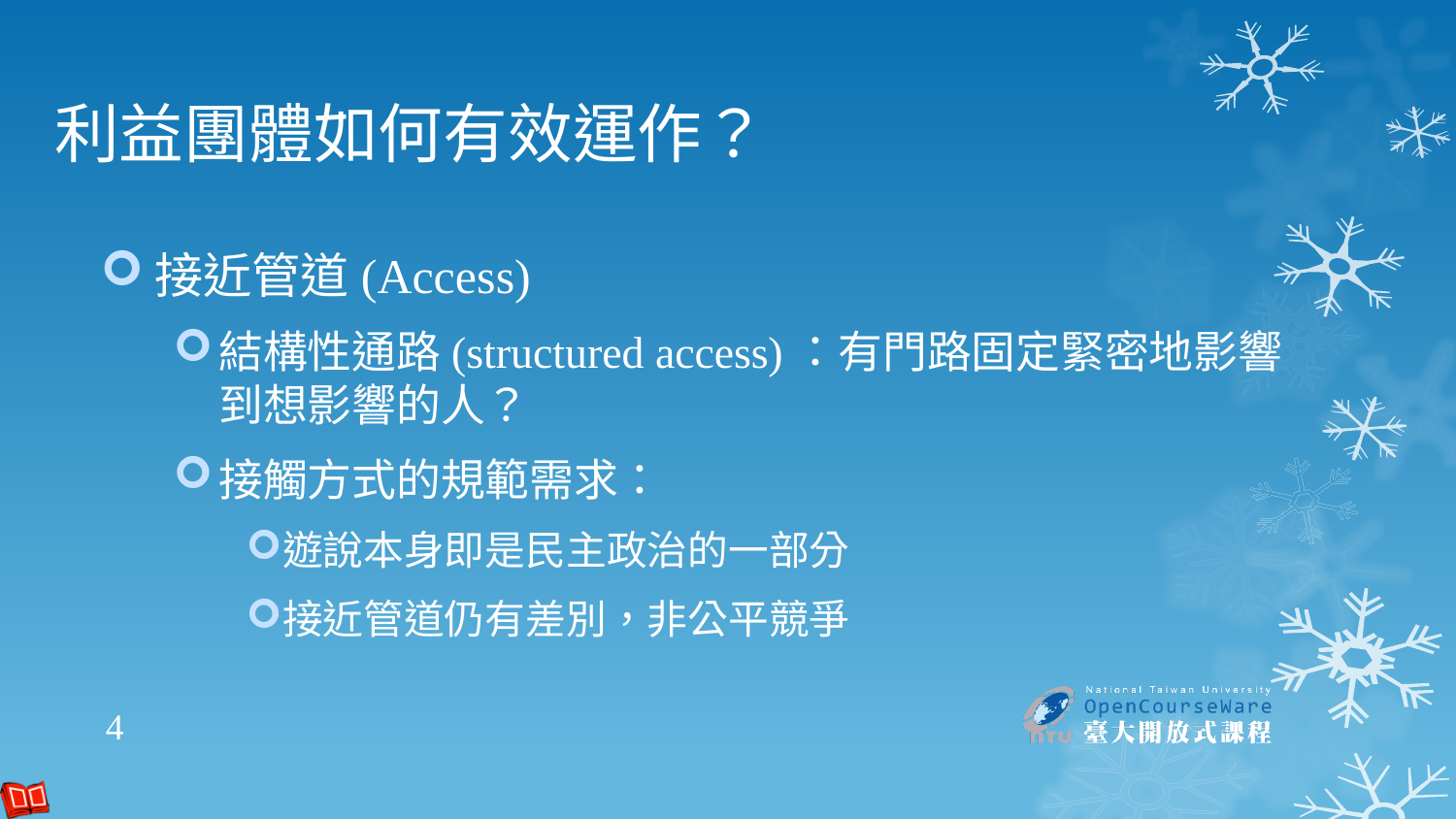

# 利益團體如何有效運作？
接近管道(Access)
結構性通路(structured access)：有門路固定緊密地影響到想影響的人？
接觸方式的規範需求：
遊說本身即是民主政治的一部分
接近管道仍有差別，非公平競爭
4